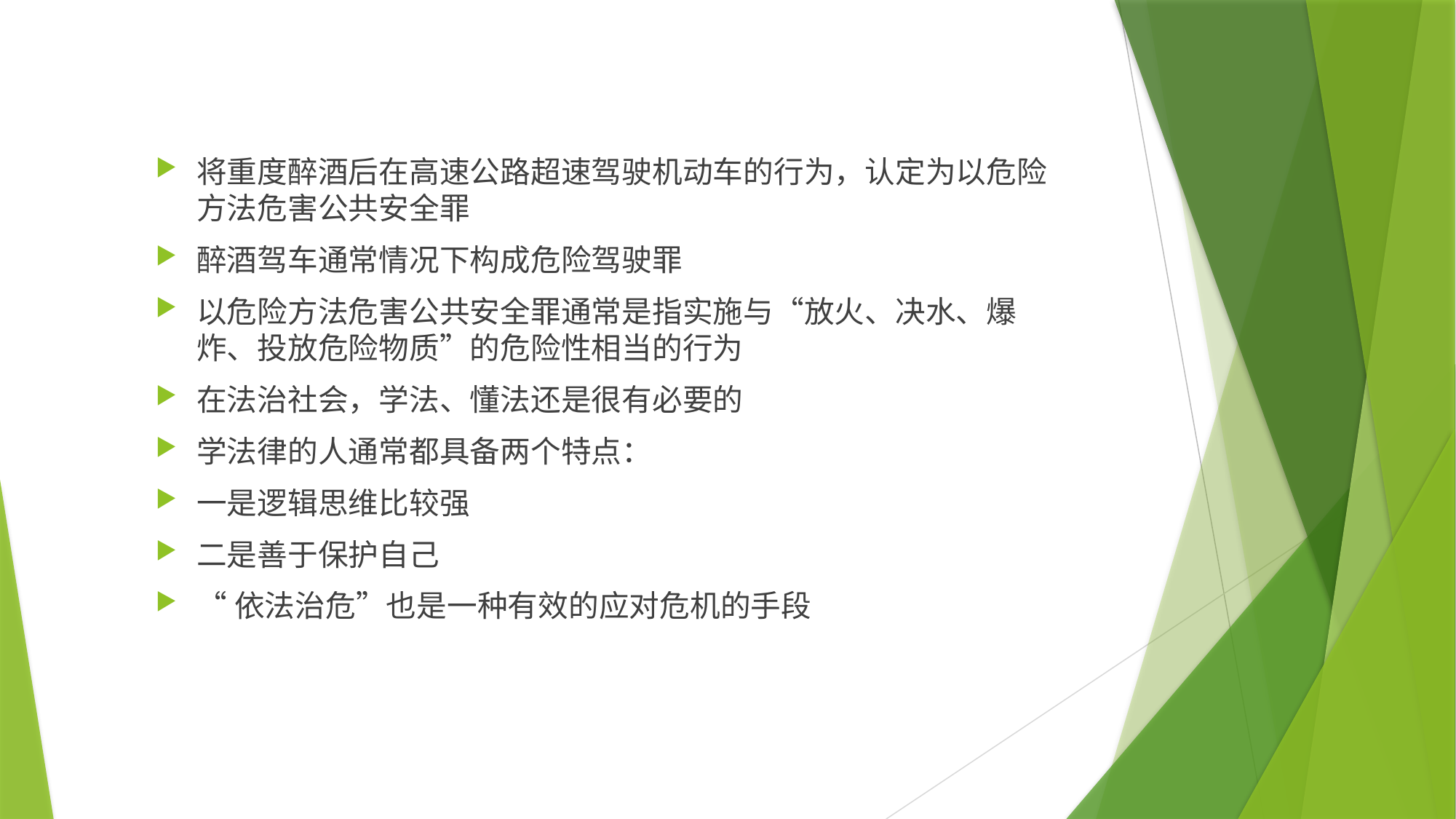

将重度醉酒后在高速公路超速驾驶机动车的行为，认定为以危险方法危害公共安全罪
醉酒驾车通常情况下构成危险驾驶罪
以危险方法危害公共安全罪通常是指实施与“放火、决水、爆炸、投放危险物质”的危险性相当的行为
在法治社会，学法、懂法还是很有必要的
学法律的人通常都具备两个特点：
一是逻辑思维比较强
二是善于保护自己
“依法治危”也是一种有效的应对危机的手段